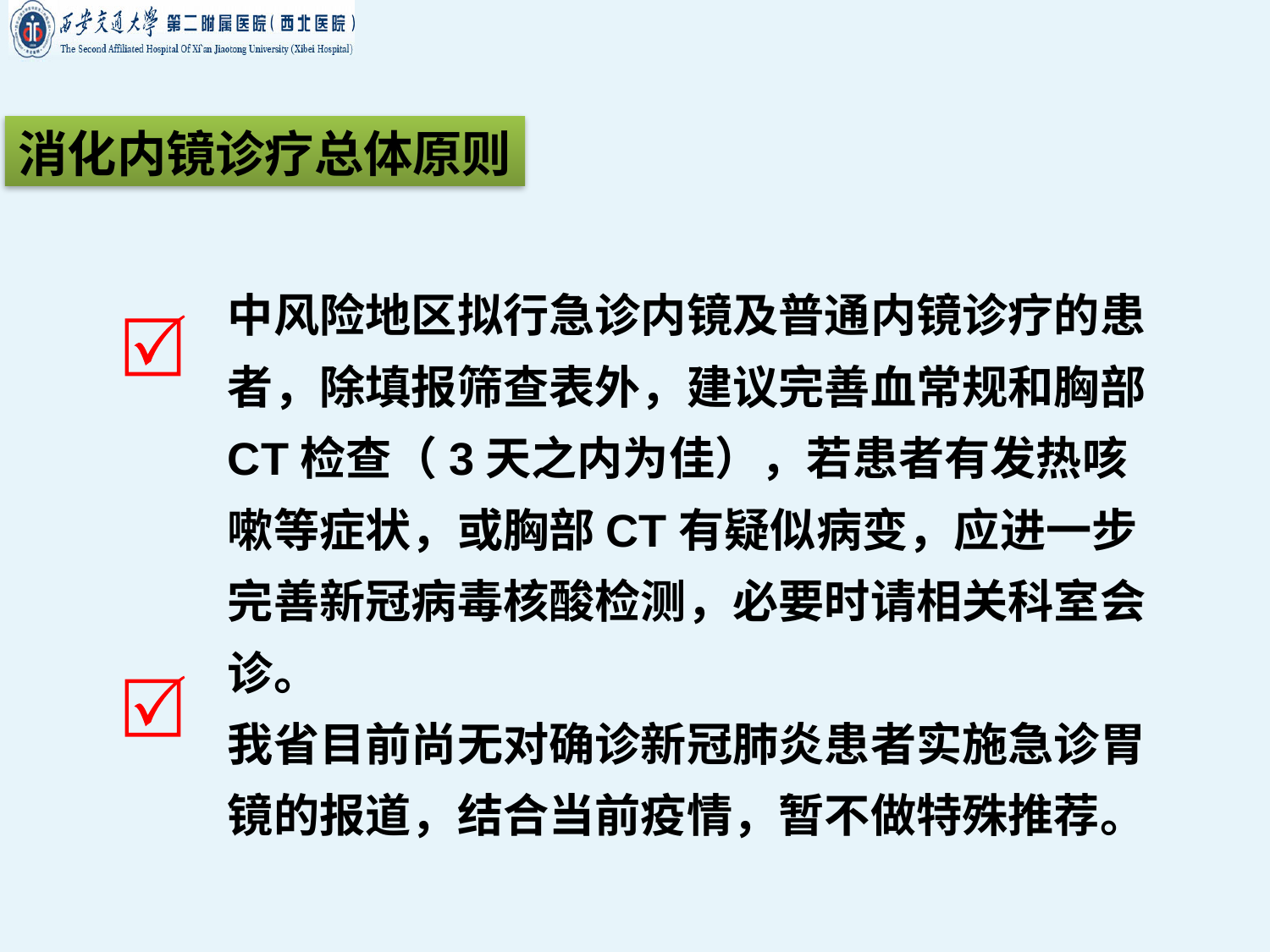

消化内镜诊疗总体原则
# 中风险地区拟行急诊内镜及普通内镜诊疗的患者，除填报筛查表外，建议完善血常规和胸部CT检查（3天之内为佳），若患者有发热咳嗽等症状，或胸部CT有疑似病变，应进一步完善新冠病毒核酸检测，必要时请相关科室会诊。 我省目前尚无对确诊新冠肺炎患者实施急诊胃镜的报道，结合当前疫情，暂不做特殊推荐。